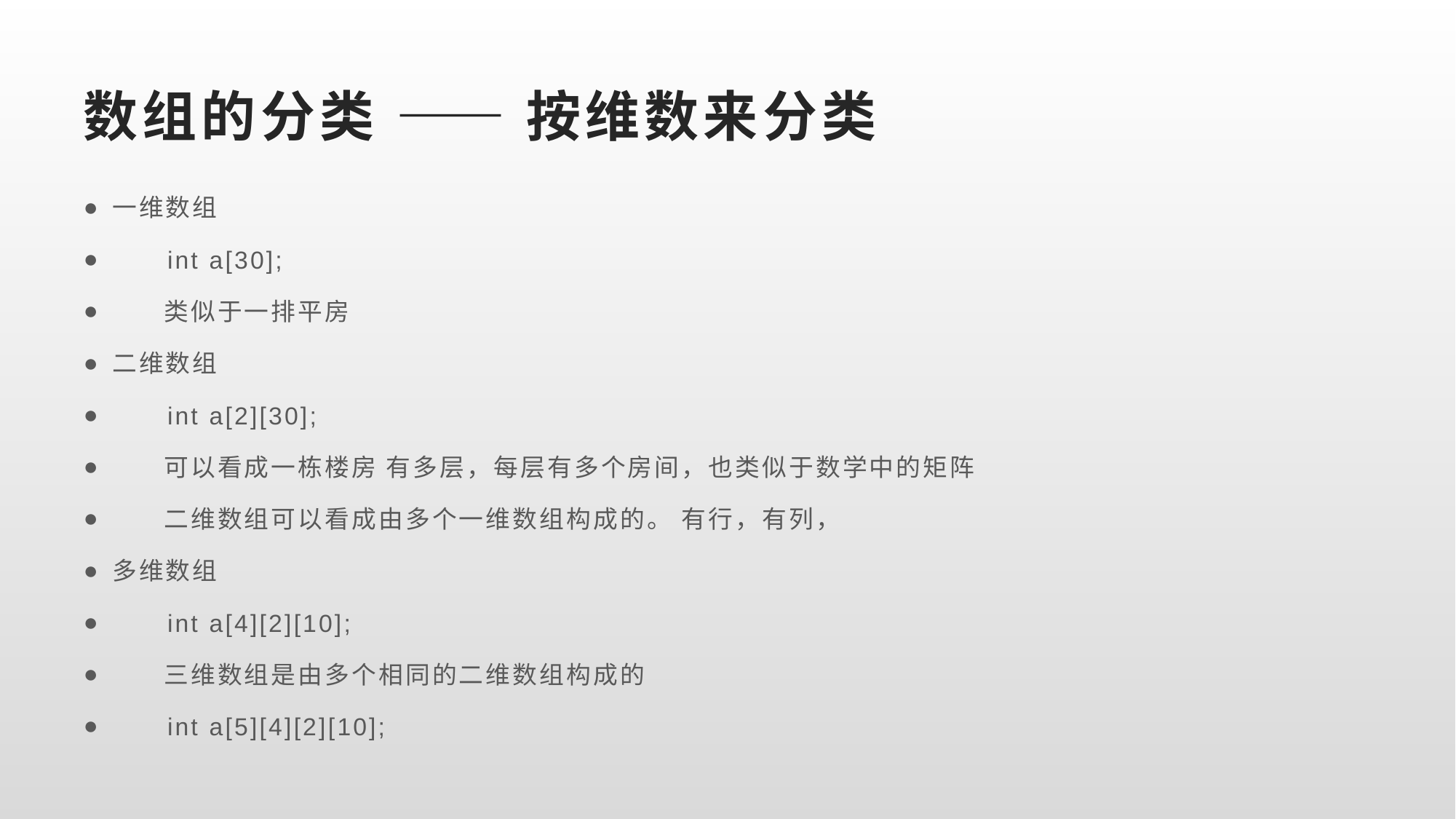

# 数组的分类 —— 按维数来分类
一维数组
      int a[30];
      类似于一排平房
二维数组
      int a[2][30];
      可以看成一栋楼房 有多层，每层有多个房间，也类似于数学中的矩阵
      二维数组可以看成由多个一维数组构成的。 有行，有列，
多维数组
      int a[4][2][10];
      三维数组是由多个相同的二维数组构成的
      int a[5][4][2][10];